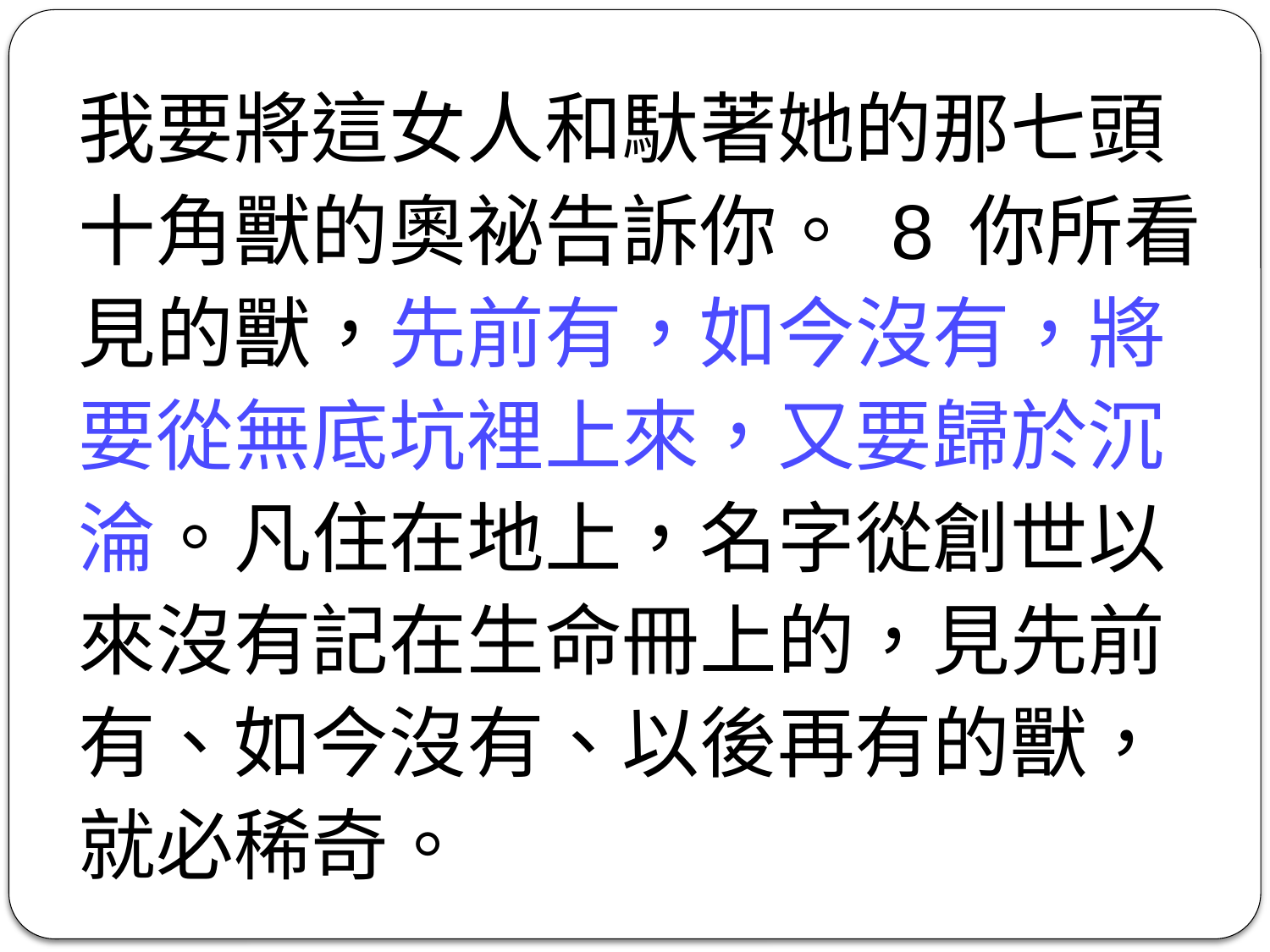

我要將這女人和馱著她的那七頭十角獸的奧祕告訴你。 8 你所看見的獸，先前有，如今沒有，將要從無底坑裡上來，又要歸於沉淪。凡住在地上，名字從創世以來沒有記在生命冊上的，見先前有、如今沒有、以後再有的獸，就必稀奇。